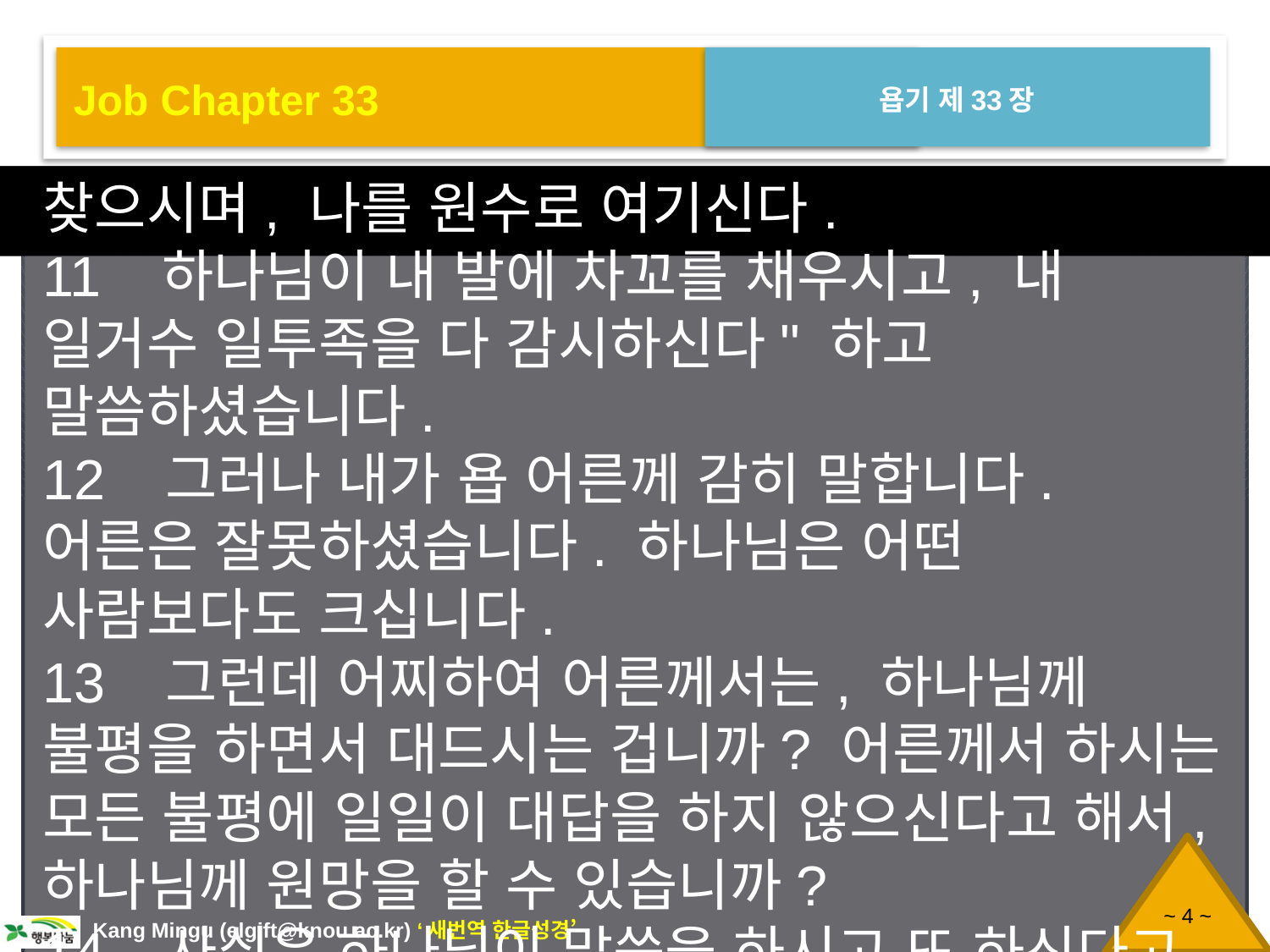

Job Chapter 33
욥기 제33장
찾으시며, 나를 원수로 여기신다.
11   하나님이 내 발에 차꼬를 채우시고, 내 일거수 일투족을 다 감시하신다" 하고 말씀하셨습니다.
12   그러나 내가 욥 어른께 감히 말합니다. 어른은 잘못하셨습니다. 하나님은 어떤 사람보다도 크십니다.
13   그런데 어찌하여 어른께서는, 하나님께 불평을 하면서 대드시는 겁니까? 어른께서 하시는 모든 불평에 일일이 대답을 하지 않으신다고 해서, 하나님께 원망을 할 수 있습니까?
14   사실은 하나님이 말씀을 하시고 또 하신다고